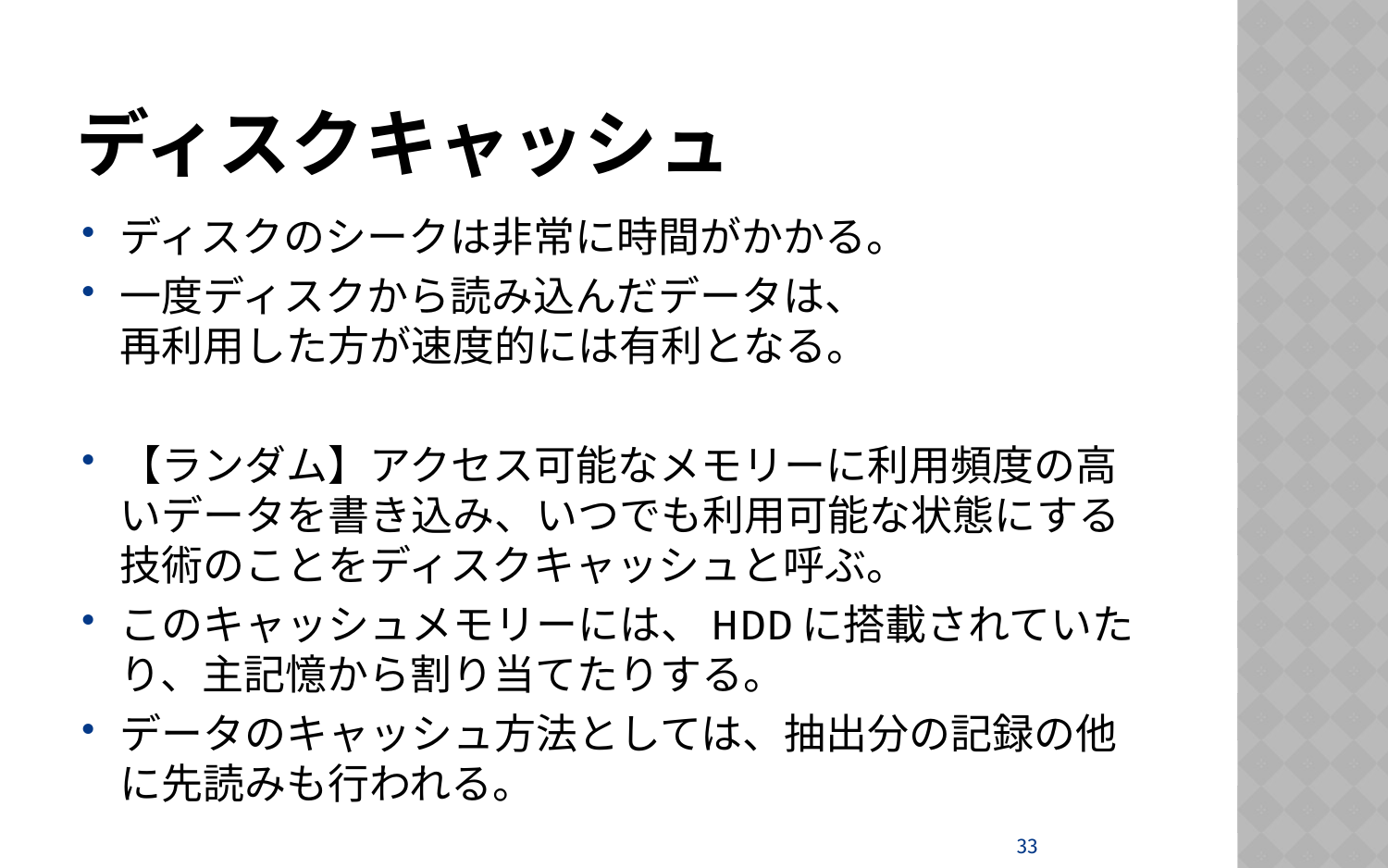

# ディスクキャッシュ
ディスクのシークは非常に時間がかかる。
一度ディスクから読み込んだデータは、
再利用した方が速度的には有利となる。

【ランダム】アクセス可能なメモリーに利用頻度の高いデータを書き込み、いつでも利用可能な状態にする技術のことをディスクキャッシュと呼ぶ。
このキャッシュメモリーには、HDDに搭載されていたり、主記憶から割り当てたりする。
データのキャッシュ方法としては、抽出分の記録の他に先読みも行われる。
33